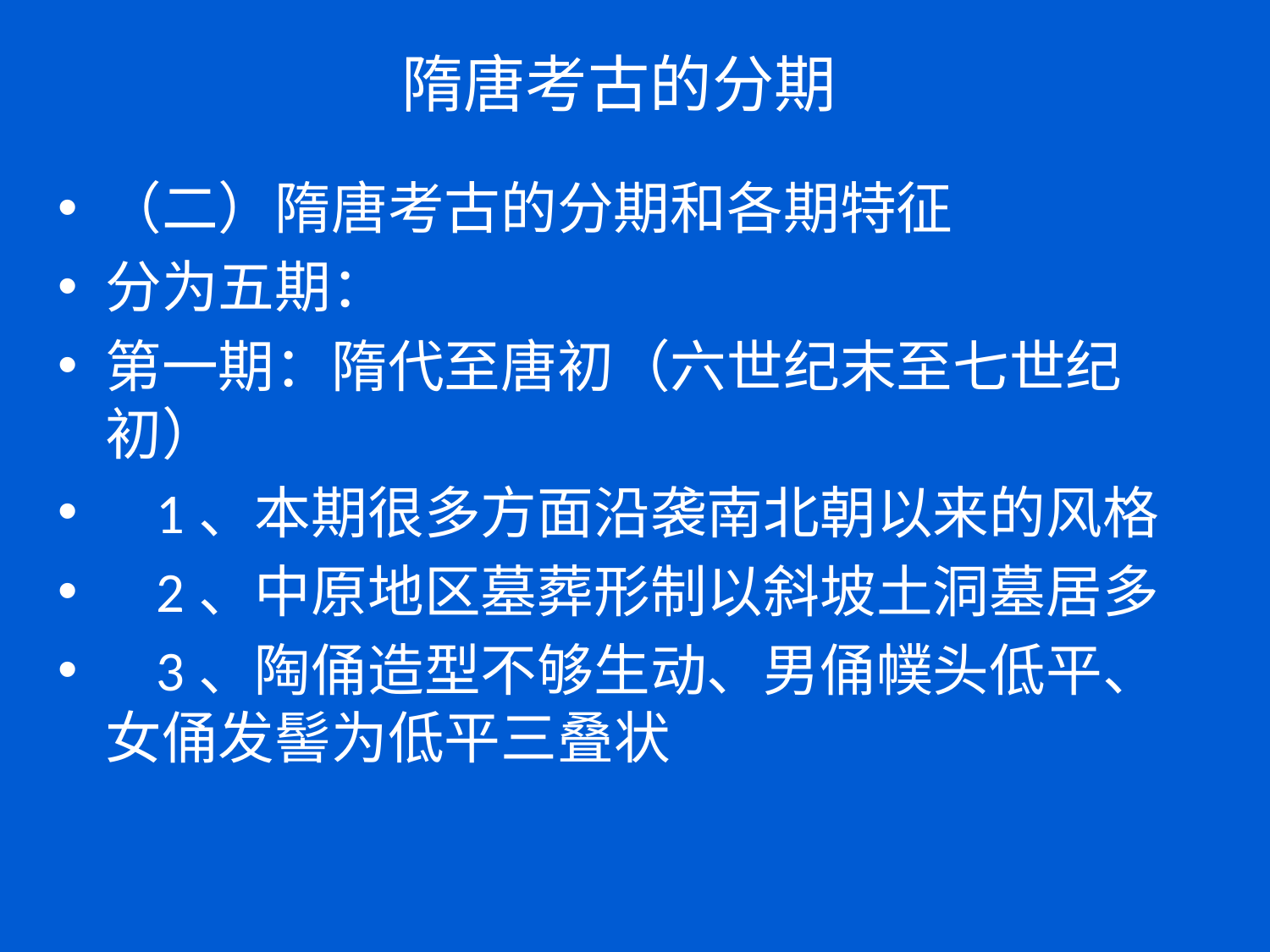

# 隋唐考古的分期
（二）隋唐考古的分期和各期特征
分为五期：
第一期：隋代至唐初（六世纪末至七世纪初）
    1、本期很多方面沿袭南北朝以来的风格
    2、中原地区墓葬形制以斜坡土洞墓居多
    3、陶俑造型不够生动、男俑幞头低平、女俑发髻为低平三叠状